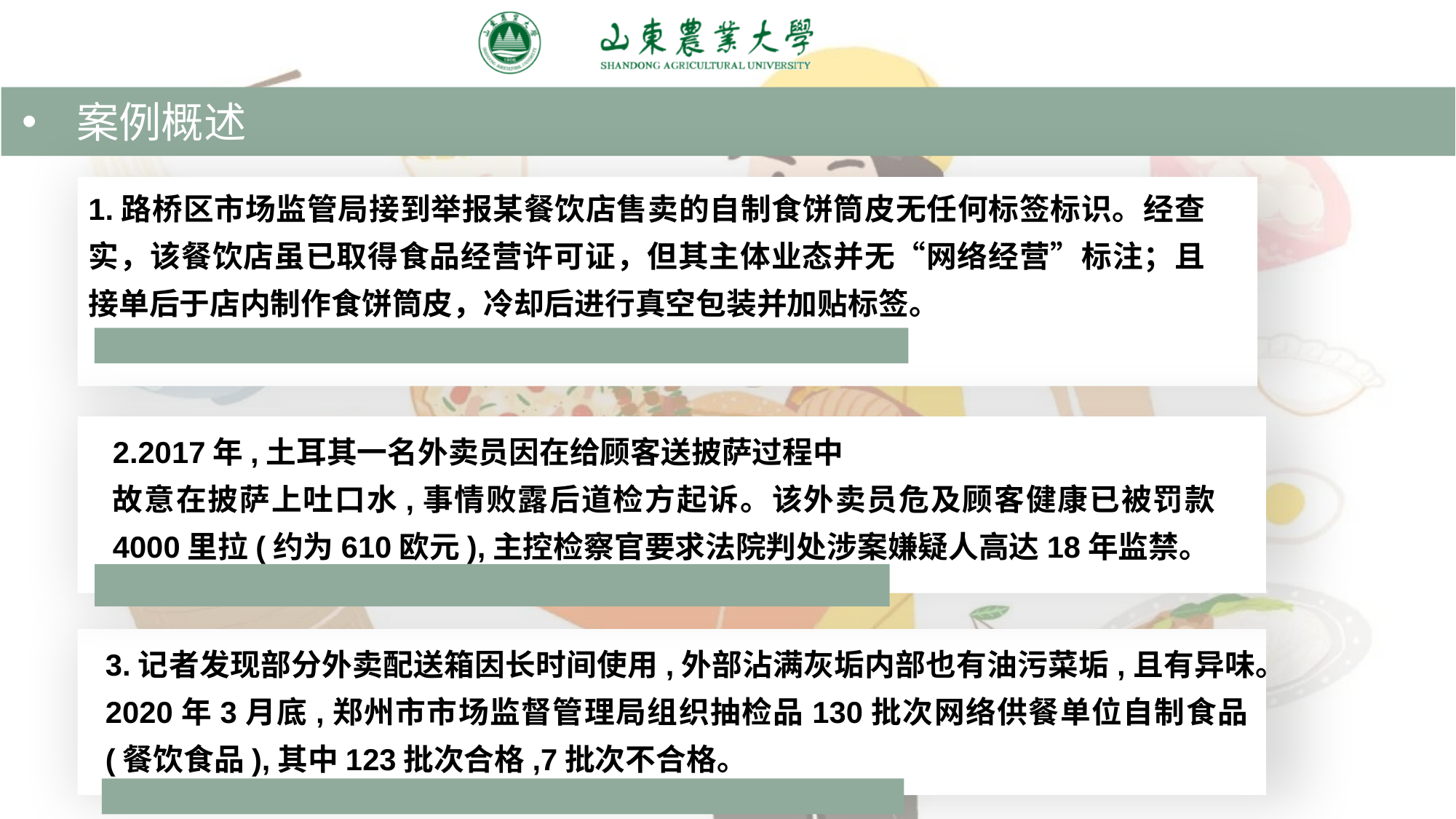

案例概述

1.路桥区市场监管局接到举报某餐饮店售卖的自制食饼筒皮无任何标签标识。经查实，该餐饮店虽已取得食品经营许可证，但其主体业态并无“网络经营”标注；且接单后于店内制作食饼筒皮，冷却后进行真空包装并加贴标签。

(约为610欧元),主控检察官要求法院判处涉案嫌疑人高达18年监禁。
口水,事情败露后道检方起诉。该外卖员危及顾客健康已被罚款4000里拉
(约为610欧元),主控检察官要求法院判处涉案嫌疑人高达18年监禁。

2.2017年,土耳其一名外卖员因在给顾客送披萨过程中
故意在披萨上吐口水,事情败露后道检方起诉。该外卖员危及顾客健康已被罚款4000里拉(约为610欧元),主控检察官要求法院判处涉案嫌疑人高达18年监禁。

3.记者发现部分外卖配送箱因长时间使用,外部沾满灰垢内部也有油污菜垢,且有异味。
2020年3月底,郑州市市场监督管理局组织抽检品130批次网络供餐单位自制食品(餐饮食品),其中123批次合格,7批次不合格。